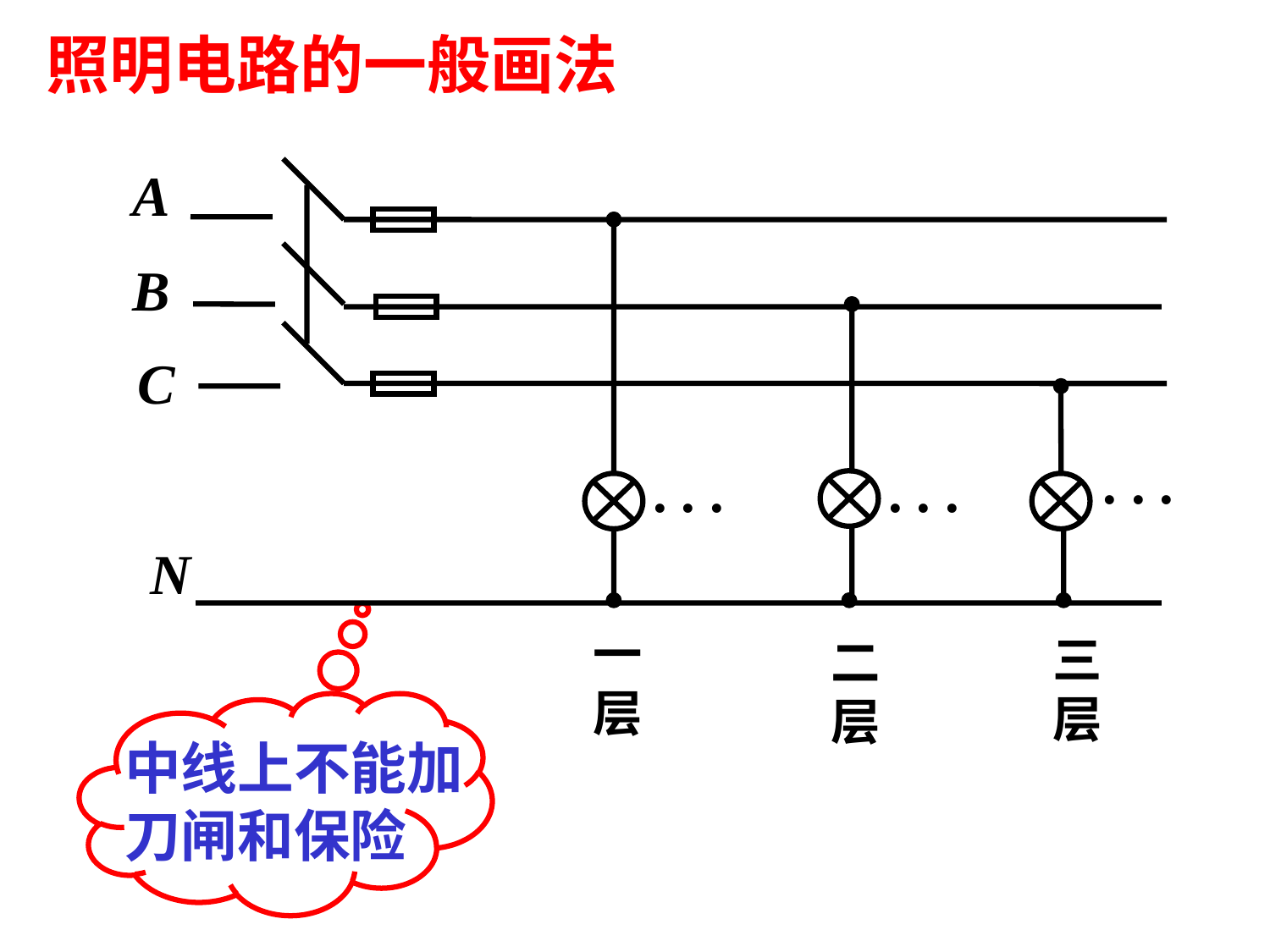

照明电路的一般画法
A

. . .

B

. . .

C

. . .

N

一
层
三
层
二
层

中线上不能加
刀闸和保险